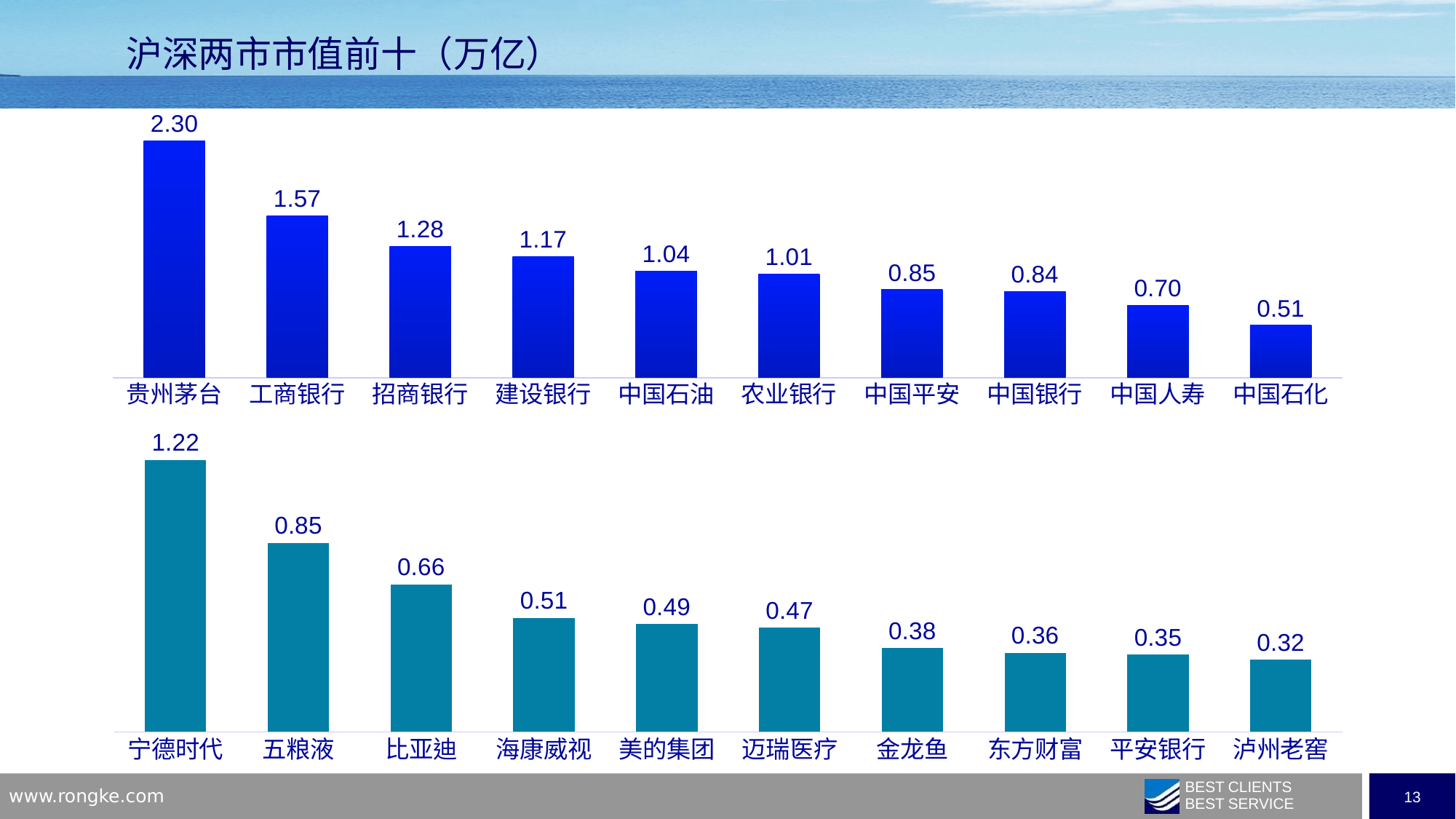

沪深两市市值前十（万亿）

### Chart

| Category |  |
|---|---|
| 贵州茅台 | 2.29884197 |
| 工商银行 | 1.56947203 |
| 招商银行 | 1.27804023 |
| 建设银行 | 1.17484799 |
| 中国石油 | 1.03800952 |
| 农业银行 | 1.0072055 |
| 中国平安 | 0.85424548 |
| 中国银行 | 0.8351029699999999 |
| 中国人寿 | 0.69976371 |
| 中国石化 | 0.50822897 |

### Chart

| Category |  |
|---|---|
| 宁德时代 | 1.22442927 |
| 五粮液 | 0.85158598 |
| 比亚迪 | 0.66454767 |
| 海康威视 | 0.51346934 |
| 美的集团 | 0.48589908 |
| 迈瑞医疗 | 0.46855173000000006 |
| 金龙鱼 | 0.37636688 |
| 东方财富 | 0.3552402 |
| 平安银行 | 0.34794811 |
| 泸州老窖 | 0.32455985 |